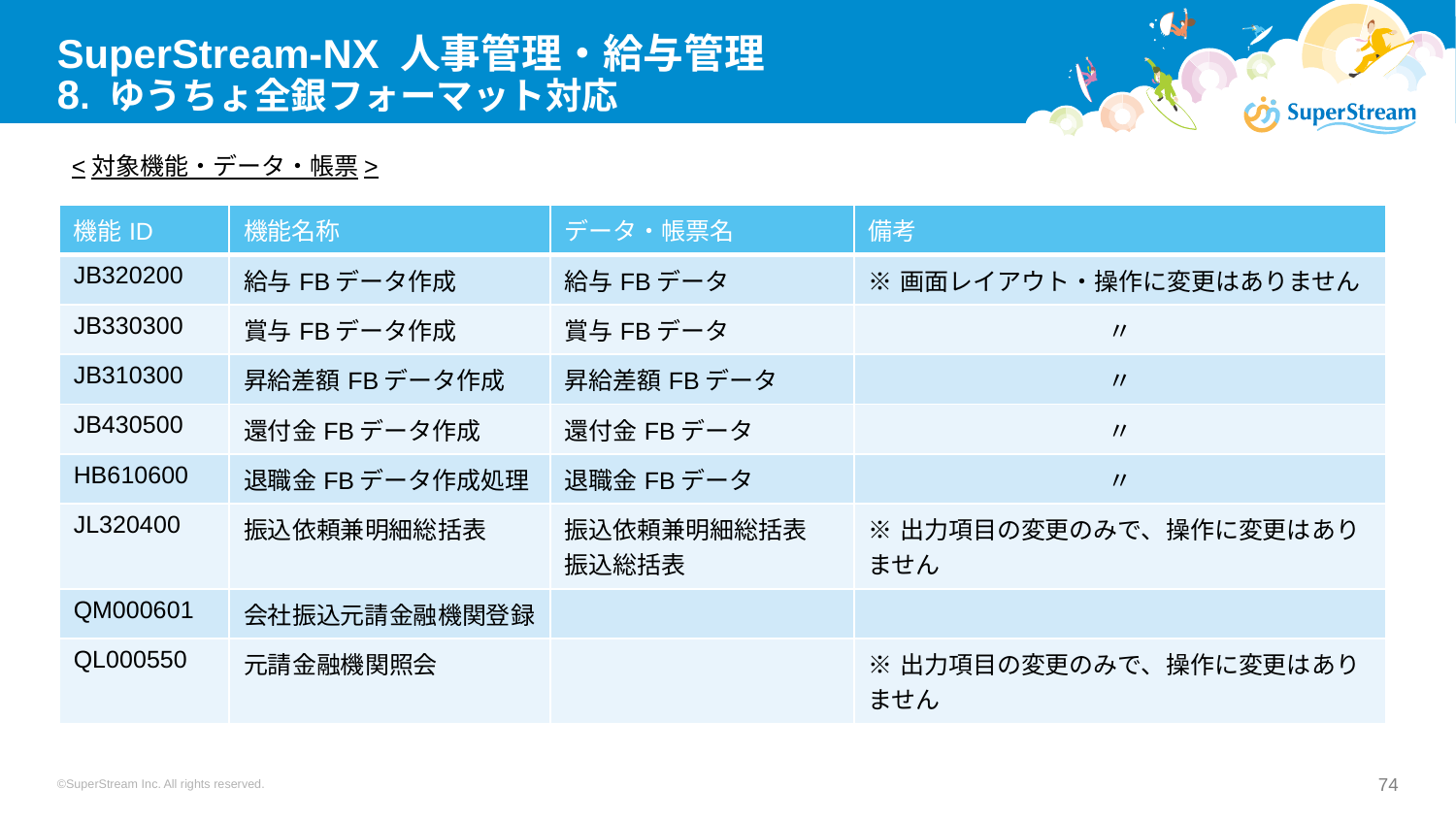

# SuperStream-NX 人事管理・給与管理 8. ゆうちょ全銀フォーマット対応
<対象機能・データ・帳票>
| 機能ID | 機能名称 | データ・帳票名 | 備考 |
| --- | --- | --- | --- |
| JB320200 | 給与FBデータ作成 | 給与FBデータ | ※画面レイアウト・操作に変更はありません |
| JB330300 | 賞与FBデータ作成 | 賞与FBデータ | 〃 |
| JB310300 | 昇給差額FBデータ作成 | 昇給差額FBデータ | 〃 |
| JB430500 | 還付金FBデータ作成 | 還付金FBデータ | 〃 |
| HB610600 | 退職金FBデータ作成処理 | 退職金FBデータ | 〃 |
| JL320400 | 振込依頼兼明細総括表 | 振込依頼兼明細総括表 振込総括表 | ※出力項目の変更のみで、操作に変更はありません |
| QM000601 | 会社振込元請金融機関登録 |  |  |
| QL000550 | 元請金融機関照会 |  | ※出力項目の変更のみで、操作に変更はありません |
©SuperStream Inc. All rights reserved.
74